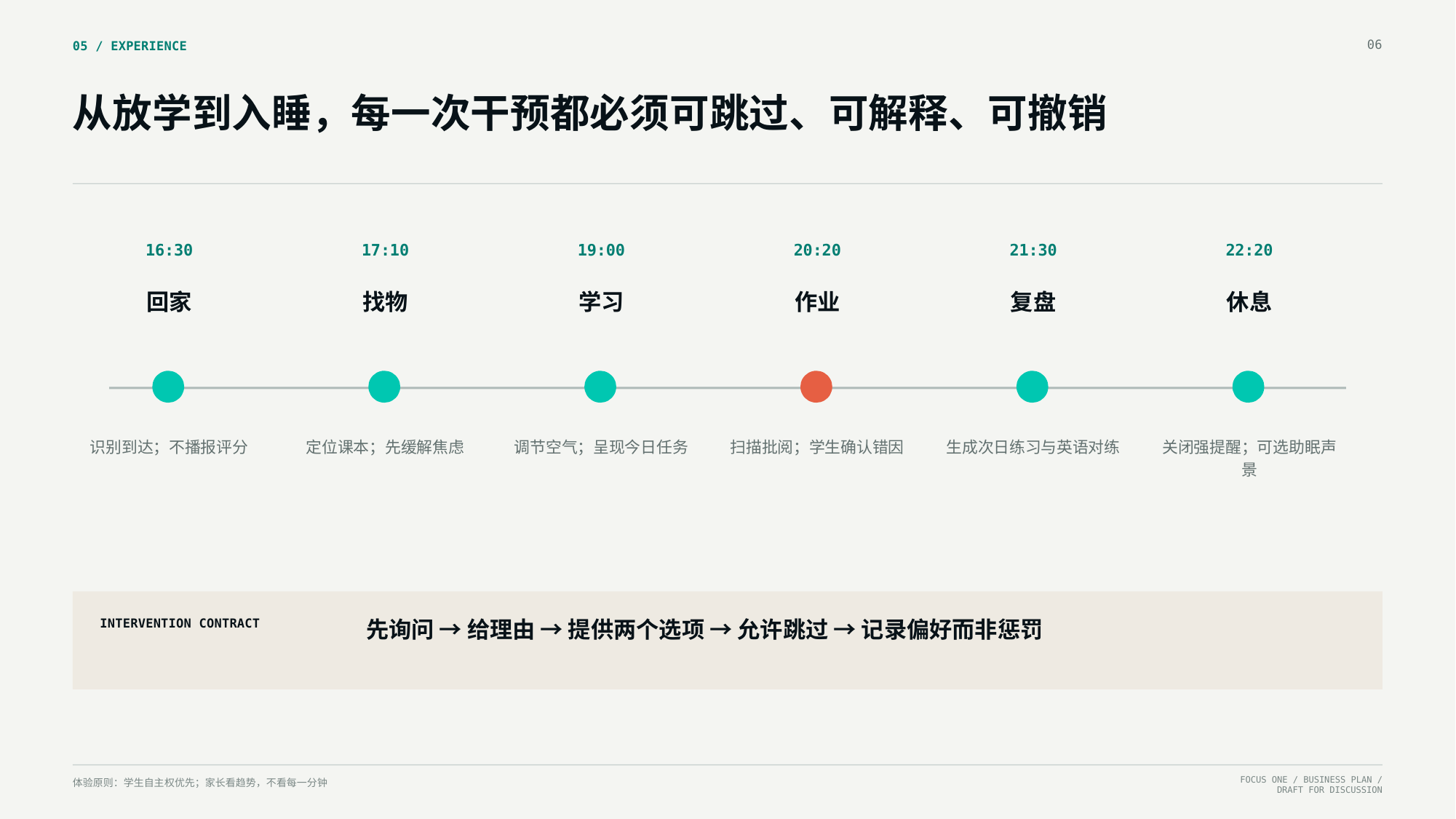

06
05 / EXPERIENCE
从放学到入睡，每一次干预都必须可跳过、可解释、可撤销

16:30
17:10
19:00
20:20
21:30
22:20
回家
找物
学习
作业
复盘
休息

识别到达；不播报评分
定位课本；先缓解焦虑
调节空气；呈现今日任务
扫描批阅；学生确认错因
生成次日练习与英语对练
关闭强提醒；可选助眠声景

先询问 → 给理由 → 提供两个选项 → 允许跳过 → 记录偏好而非惩罚
INTERVENTION CONTRACT

体验原则：学生自主权优先；家长看趋势，不看每一分钟
FOCUS ONE / BUSINESS PLAN / DRAFT FOR DISCUSSION